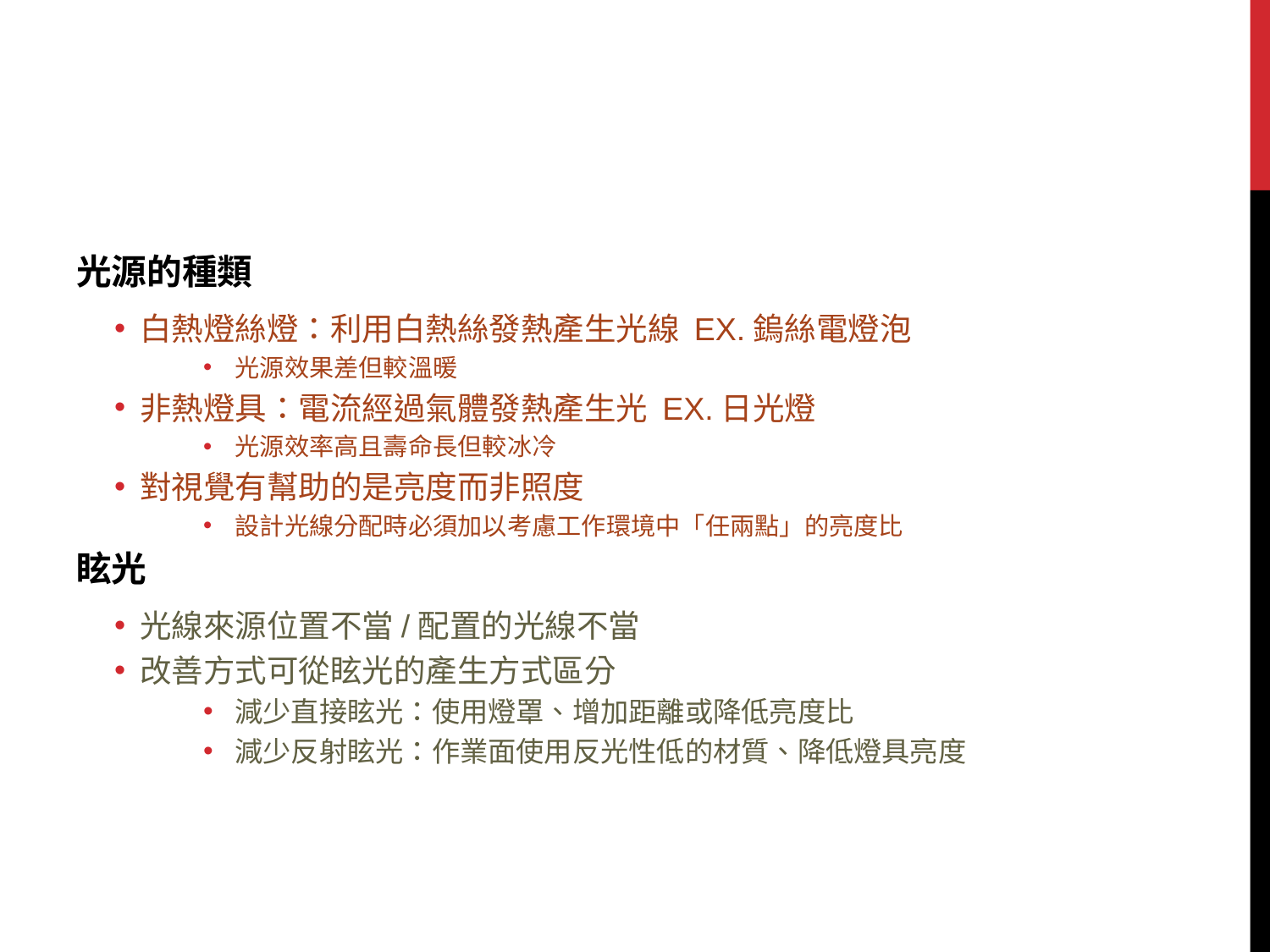

#
光源的種類
白熱燈絲燈：利用白熱絲發熱產生光線 EX.鎢絲電燈泡
光源效果差但較溫暖
非熱燈具：電流經過氣體發熱產生光 EX.日光燈
光源效率高且壽命長但較冰冷
對視覺有幫助的是亮度而非照度
設計光線分配時必須加以考慮工作環境中「任兩點」的亮度比
眩光
光線來源位置不當/配置的光線不當
改善方式可從眩光的產生方式區分
減少直接眩光：使用燈罩、增加距離或降低亮度比
減少反射眩光：作業面使用反光性低的材質、降低燈具亮度